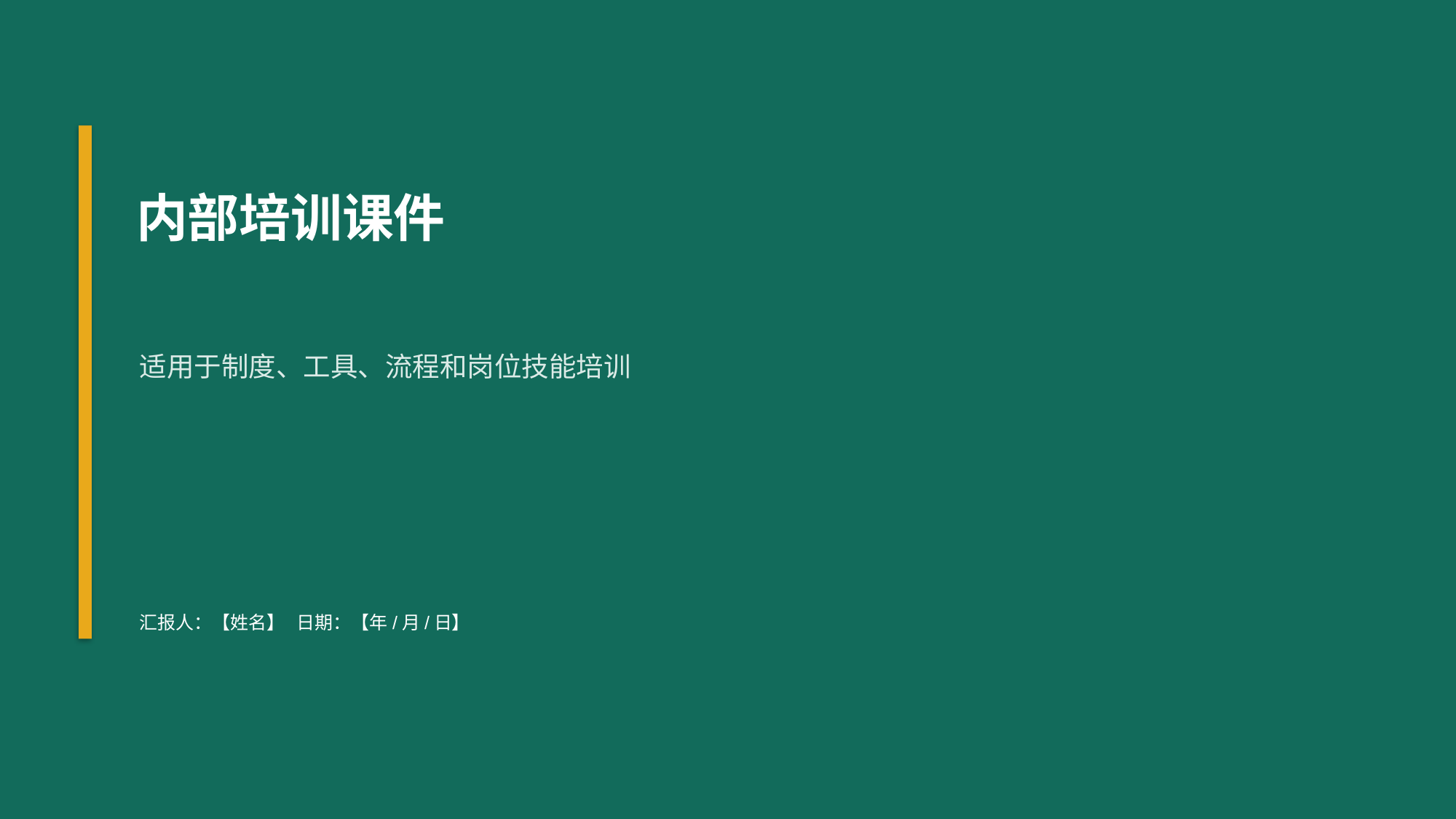

内部培训课件
适用于制度、工具、流程和岗位技能培训
汇报人：【姓名】   日期：【年/月/日】